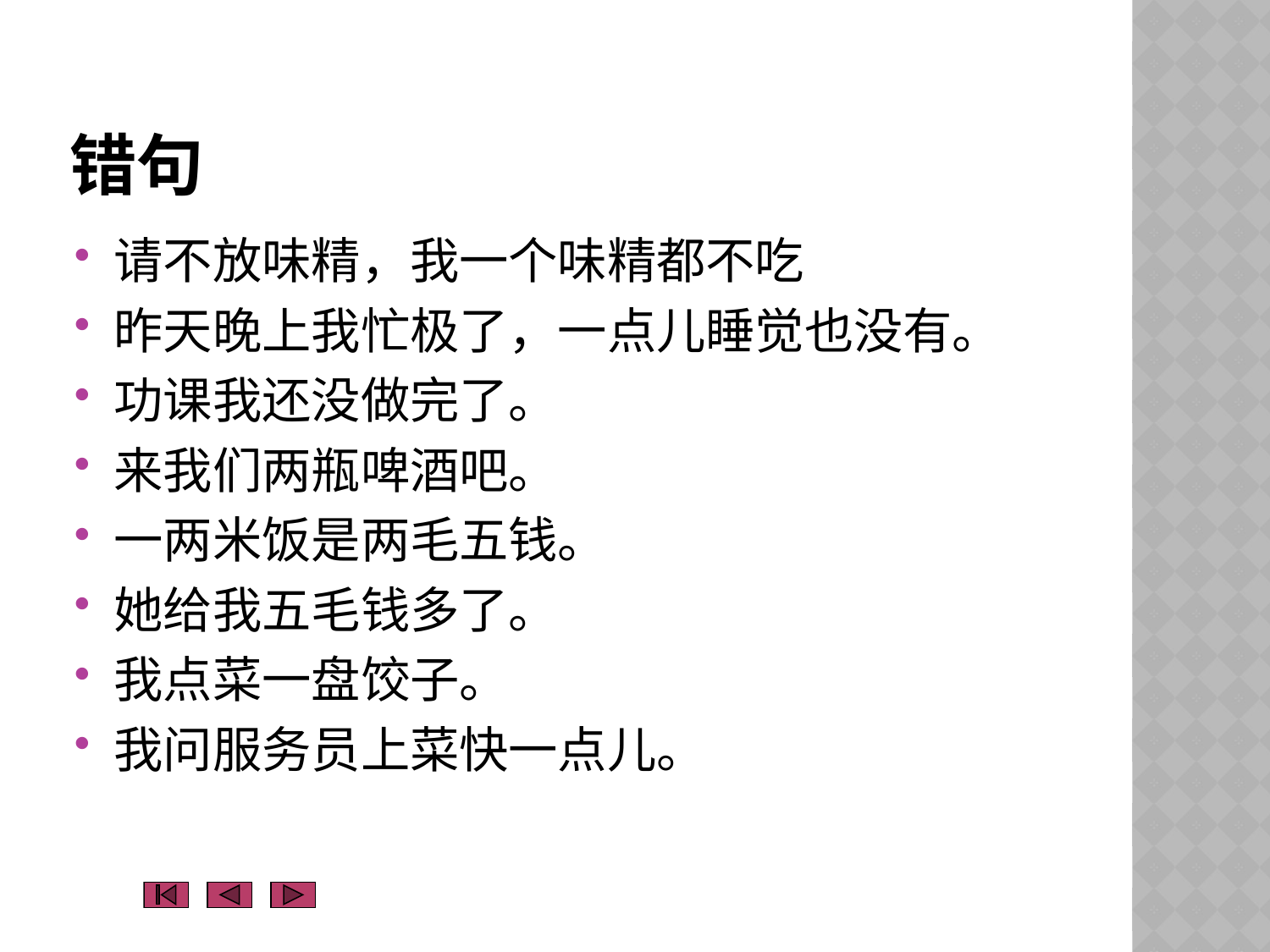

# 错句
请不放味精，我一个味精都不吃
昨天晚上我忙极了，一点儿睡觉也没有。
功课我还没做完了。
来我们两瓶啤酒吧。
一两米饭是两毛五钱。
她给我五毛钱多了。
我点菜一盘饺子。
我问服务员上菜快一点儿。